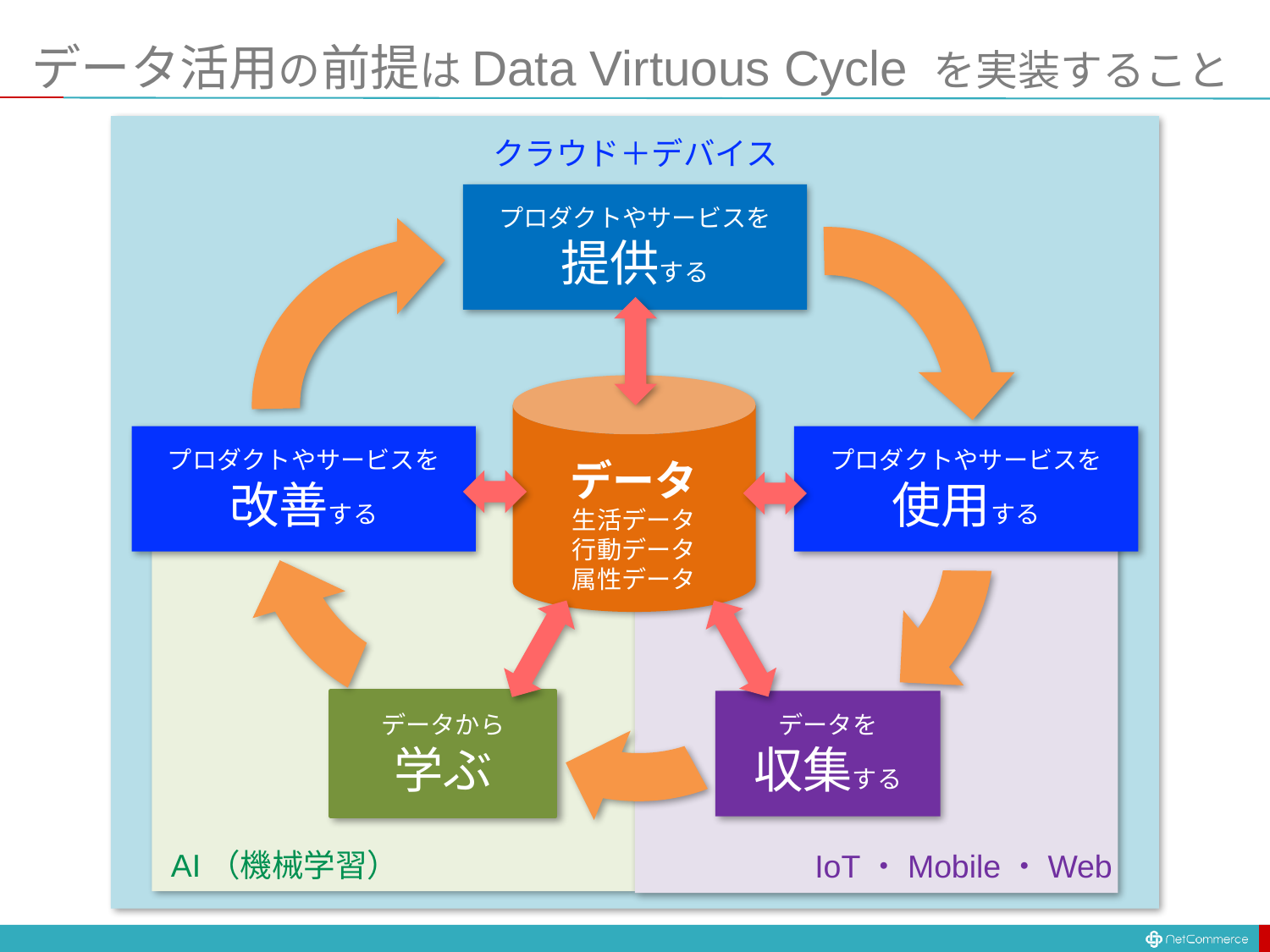

# データ活用の前提はData Virtuous Cycle を実装すること

クラウド＋デバイス
プロダクトやサービスを
提供する

プロダクトやサービスを
改善する
プロダクトやサービスを
使用する
データ
生活データ
行動データ
属性データ

データを
収集する
データから
学ぶ
AI（機械学習）
IoT・Mobile・Web